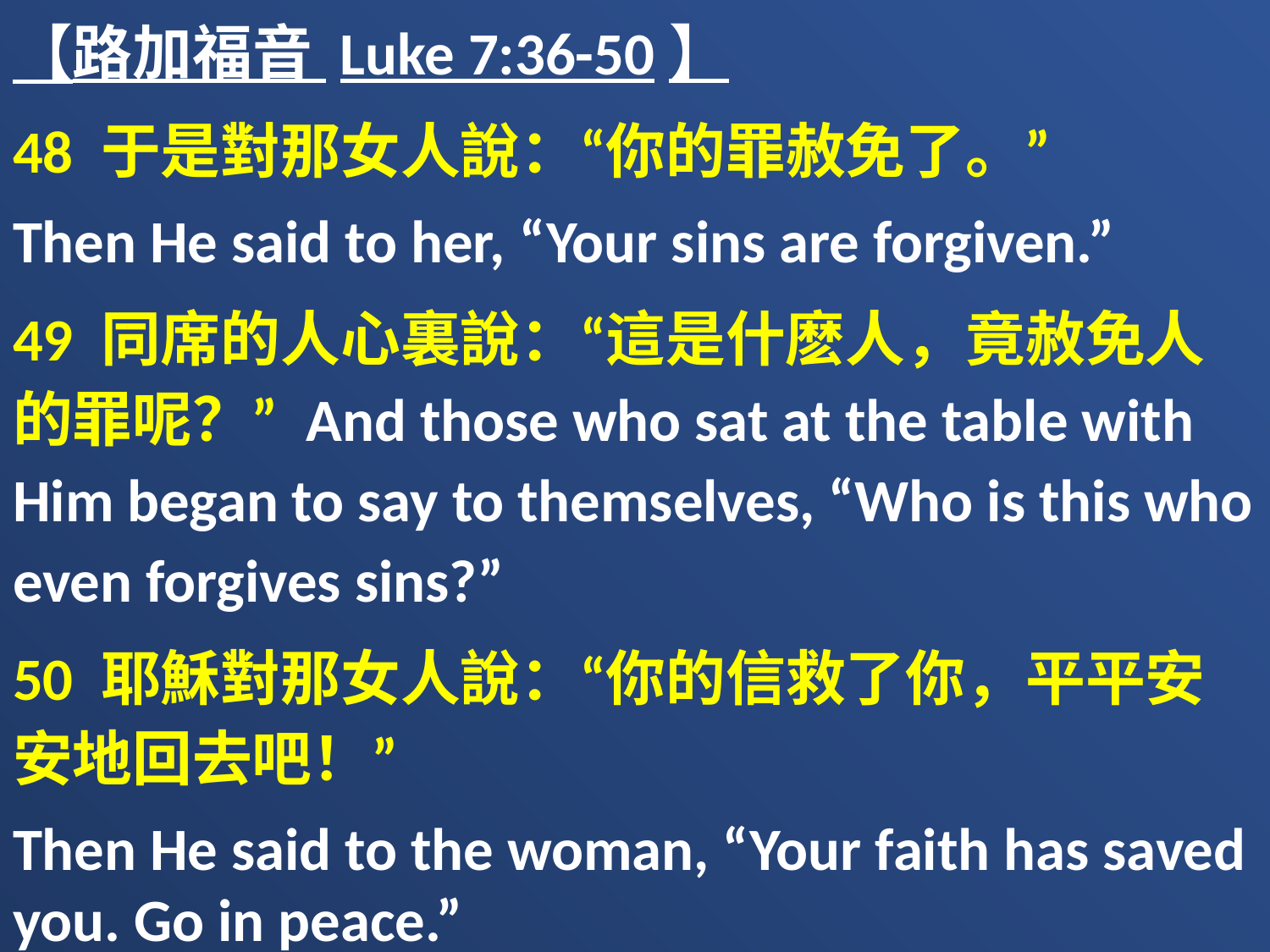

【路加福音 Luke 7:36-50】
48 于是對那女人說：“你的罪赦免了。”
Then He said to her, “Your sins are forgiven.”
49 同席的人心裏說：“這是什麽人，竟赦免人的罪呢？” And those who sat at the table with Him began to say to themselves, “Who is this who even forgives sins?”
50 耶穌對那女人說：“你的信救了你，平平安安地回去吧！”
Then He said to the woman, “Your faith has saved you. Go in peace.”